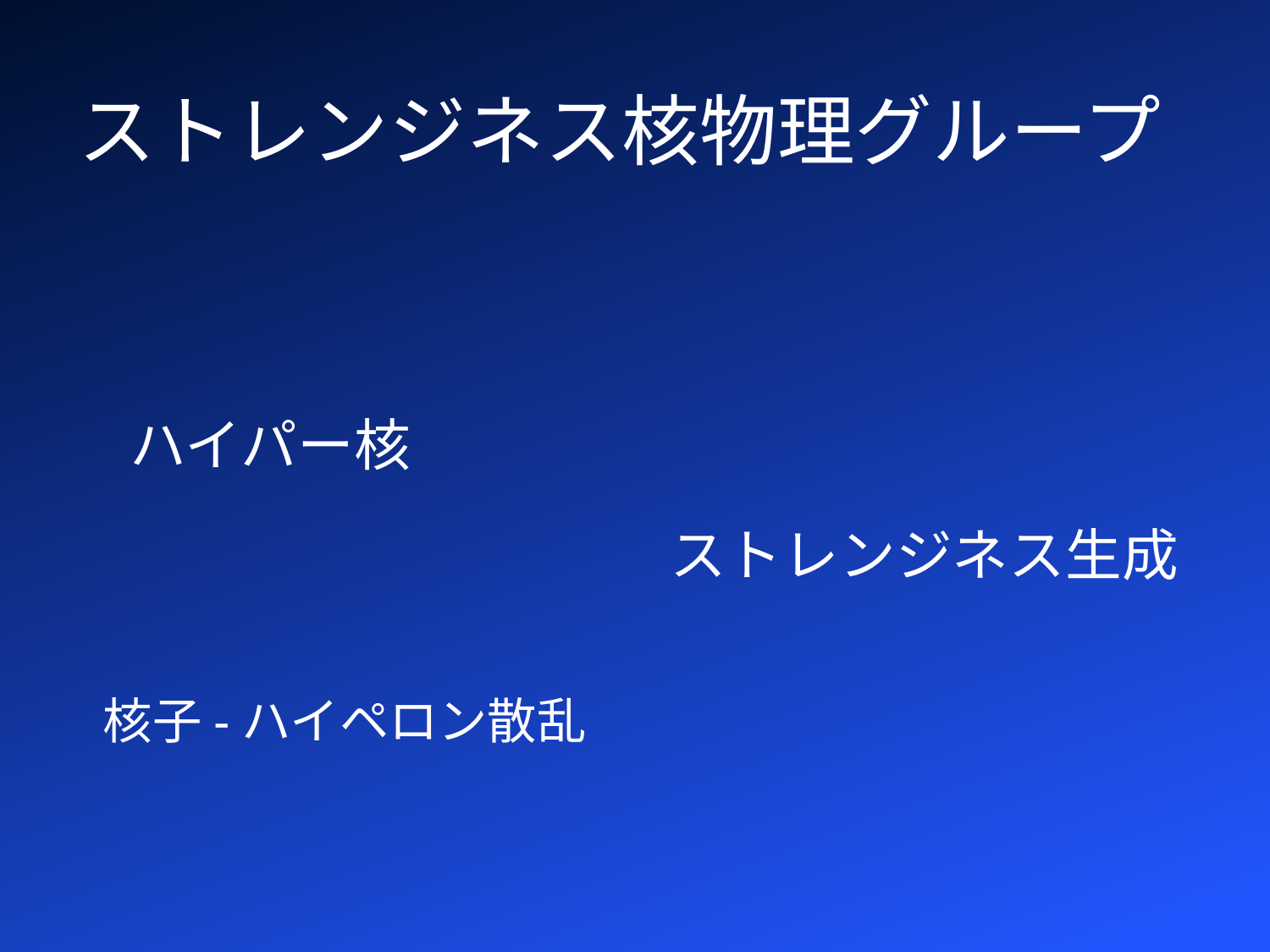

ストレンジネス核物理グループ
ハイパー核
ストレンジネス生成
核子-ハイペロン散乱